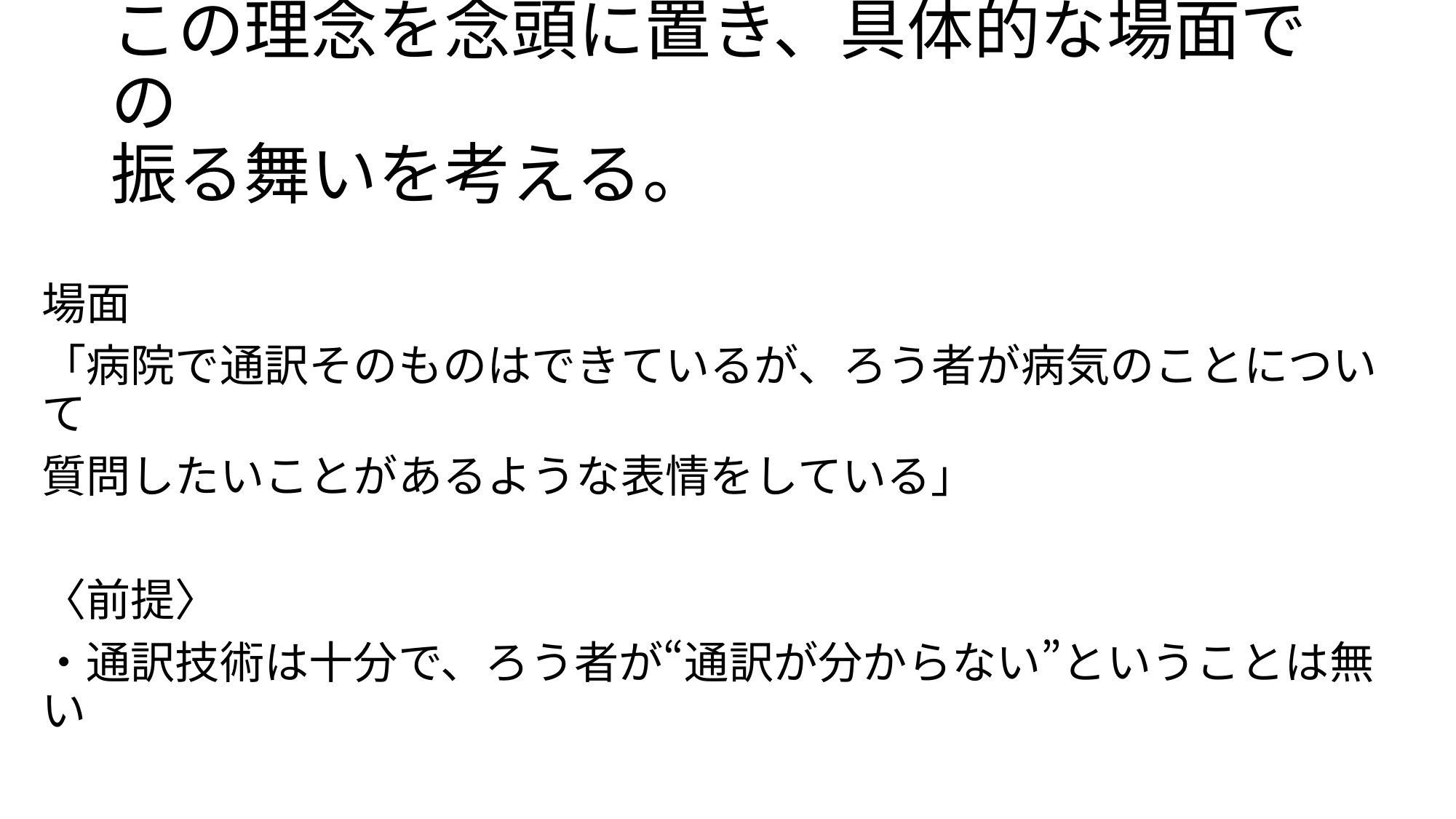

# この理念を念頭に置き、具体的な場面での 振る舞いを考える。
場面
「病院で通訳そのものはできているが、ろう者が病気のことについて
質問したいことがあるような表情をしている」

〈前提〉
・通訳技術は十分で、ろう者が“通訳が分からない”ということは無い